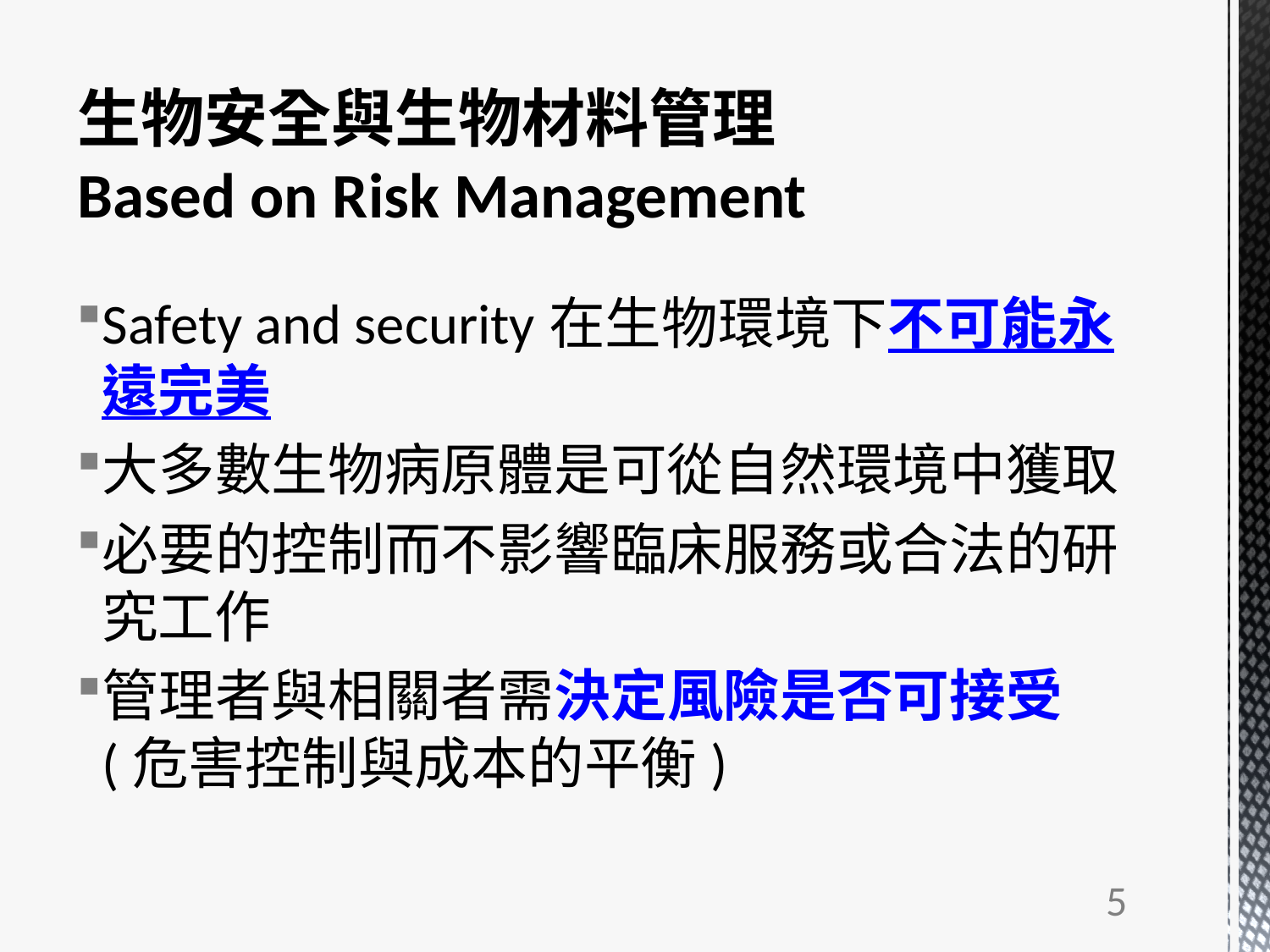

# 生物安全與生物材料管理 Based on Risk Management
Safety and security在生物環境下不可能永遠完美
大多數生物病原體是可從自然環境中獲取
必要的控制而不影響臨床服務或合法的研究工作
管理者與相關者需決定風險是否可接受(危害控制與成本的平衡)

5